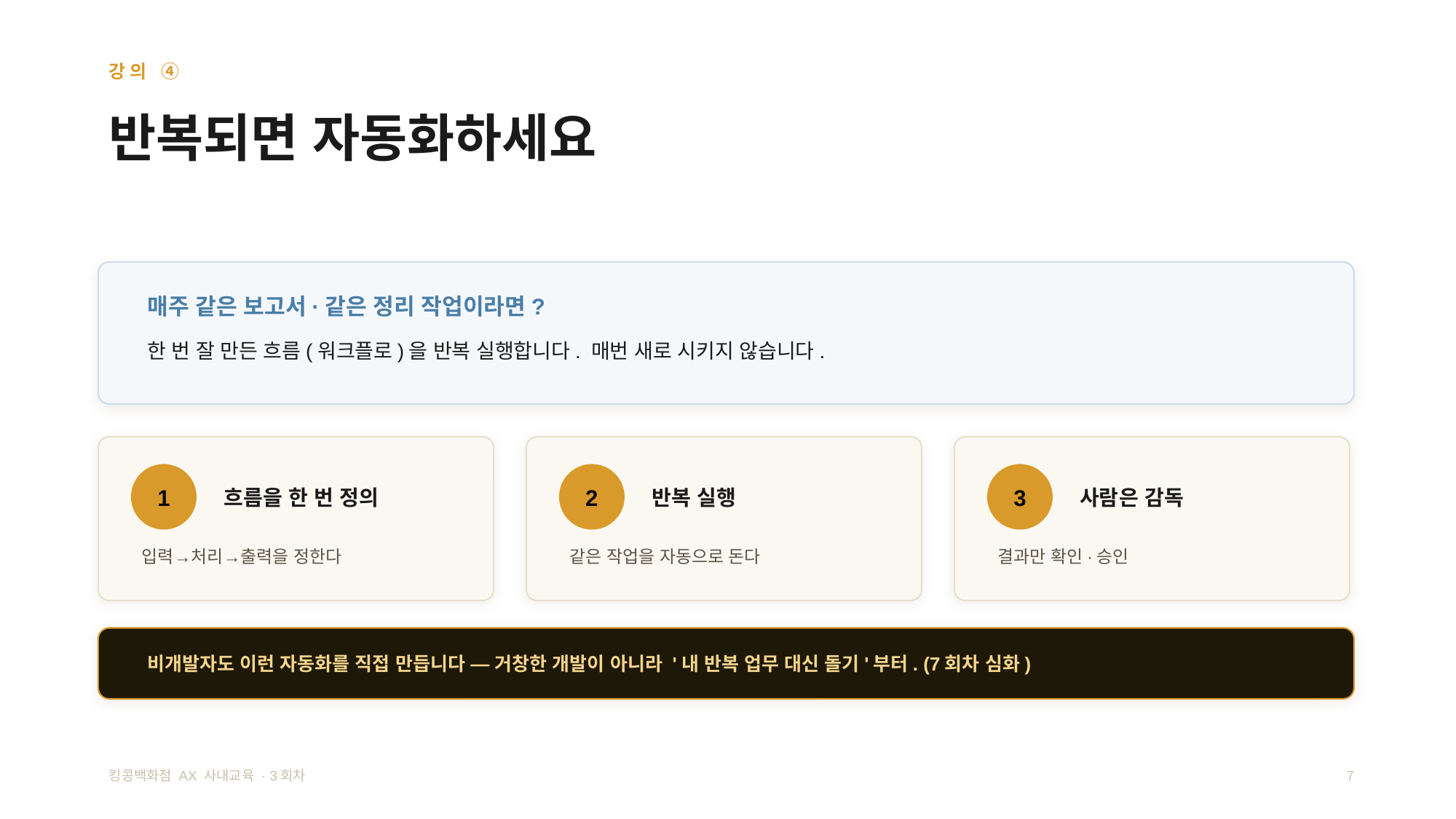

강의 ④
반복되면 자동화하세요

매주 같은 보고서·같은 정리 작업이라면?
한 번 잘 만든 흐름(워크플로)을 반복 실행합니다. 매번 새로 시키지 않습니다.

1

2

3
흐름을 한 번 정의
반복 실행
사람은 감독
입력→처리→출력을 정한다
같은 작업을 자동으로 돈다
결과만 확인·승인

비개발자도 이런 자동화를 직접 만듭니다 — 거창한 개발이 아니라 '내 반복 업무 대신 돌기'부터. (7회차 심화)
킹콩백화점 AX 사내교육 · 3회차
7